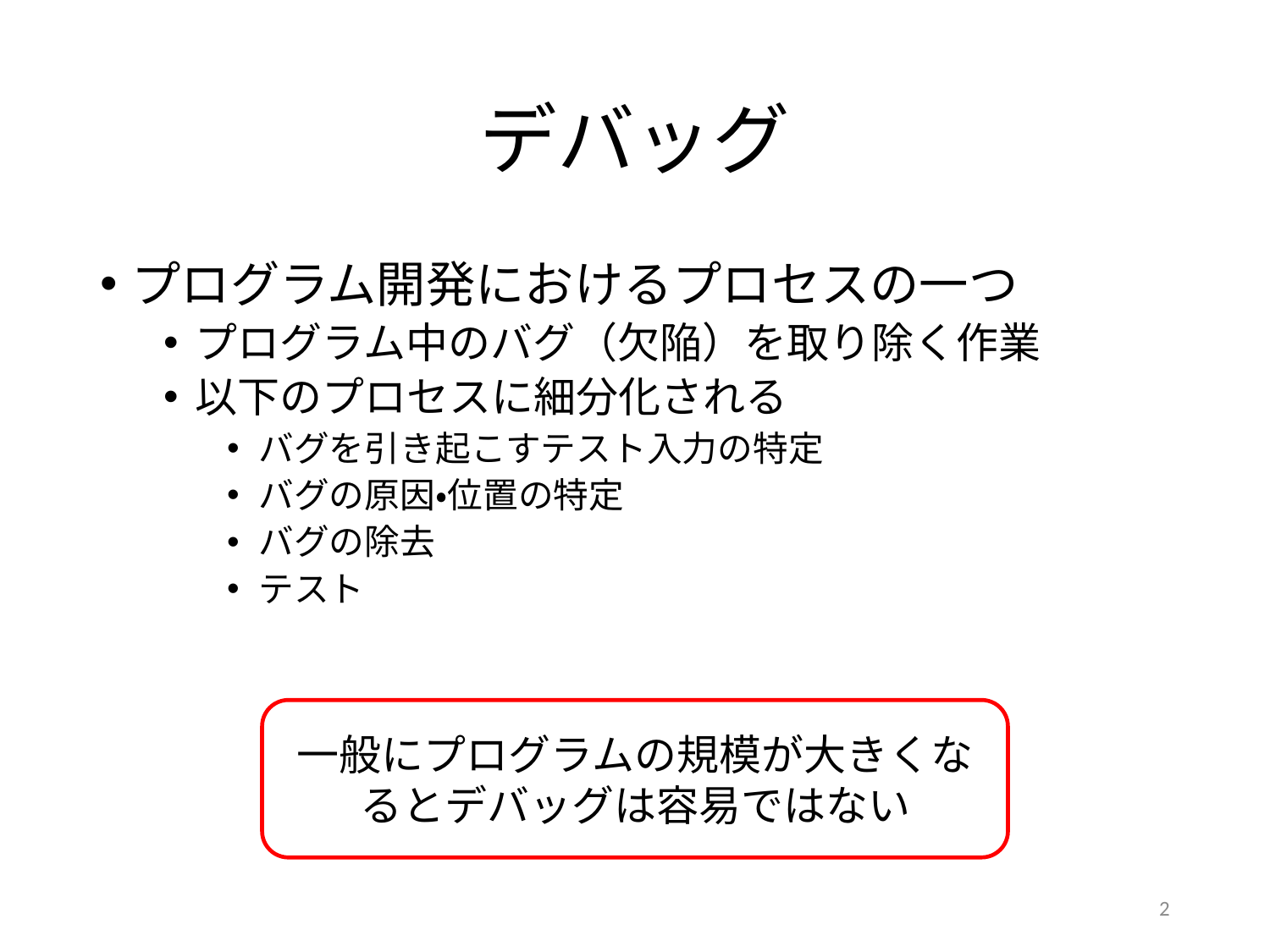

# デバッグ
プログラム開発におけるプロセスの一つ
プログラム中のバグ（欠陥）を取り除く作業
以下のプロセスに細分化される
バグを引き起こすテスト入力の特定
バグの原因・位置の特定
バグの除去
テスト

一般にプログラムの規模が大きくなるとデバッグは容易ではない
2